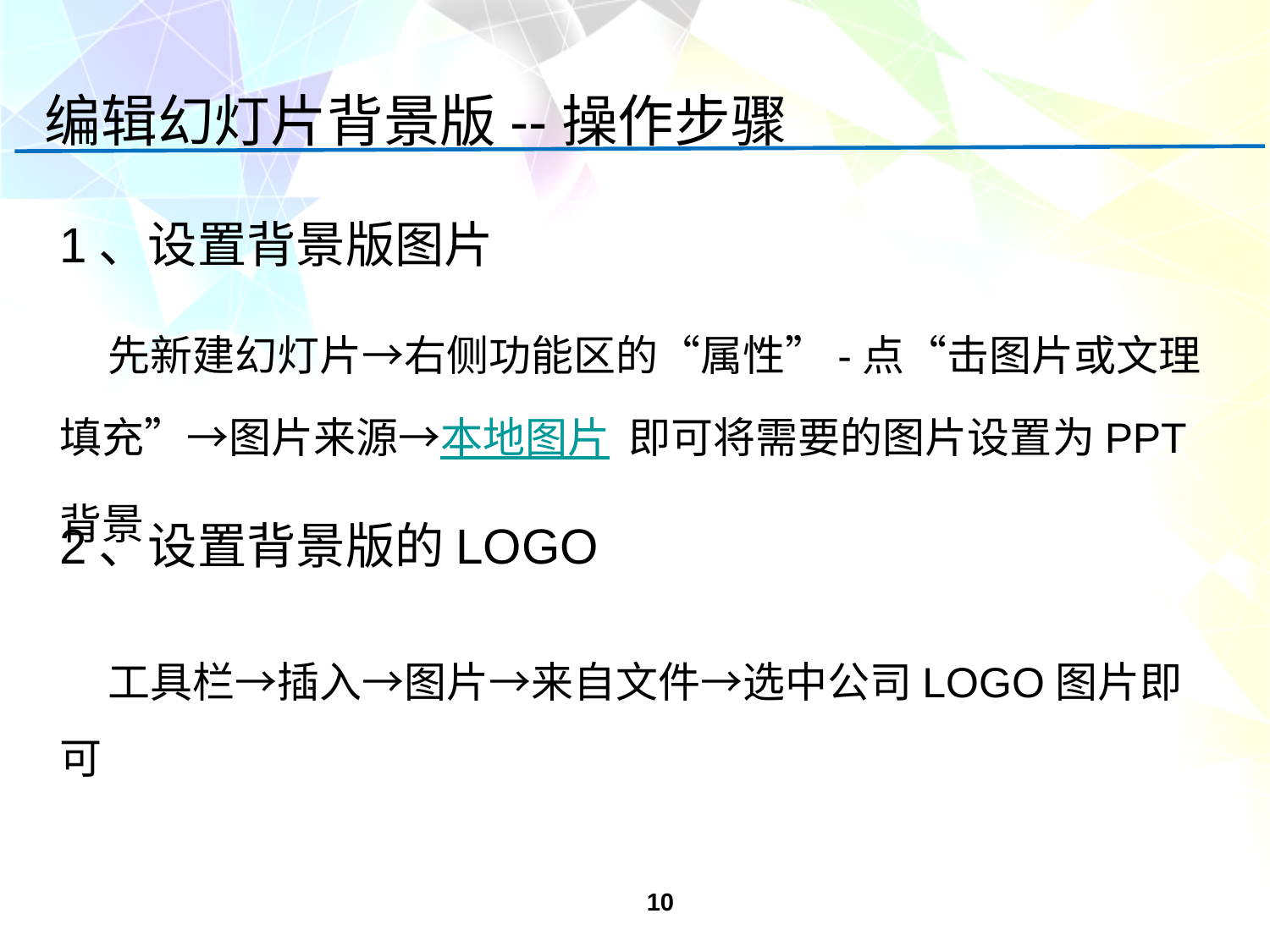

编辑幻灯片背景版--操作步骤
1、设置背景版图片
    先新建幻灯片→右侧功能区的“属性”-点“击图片或文理填充”→图片来源→本地图片  即可将需要的图片设置为PPT背景
2、设置背景版的LOGO
    工具栏→插入→图片→来自文件→选中公司LOGO图片即可
10